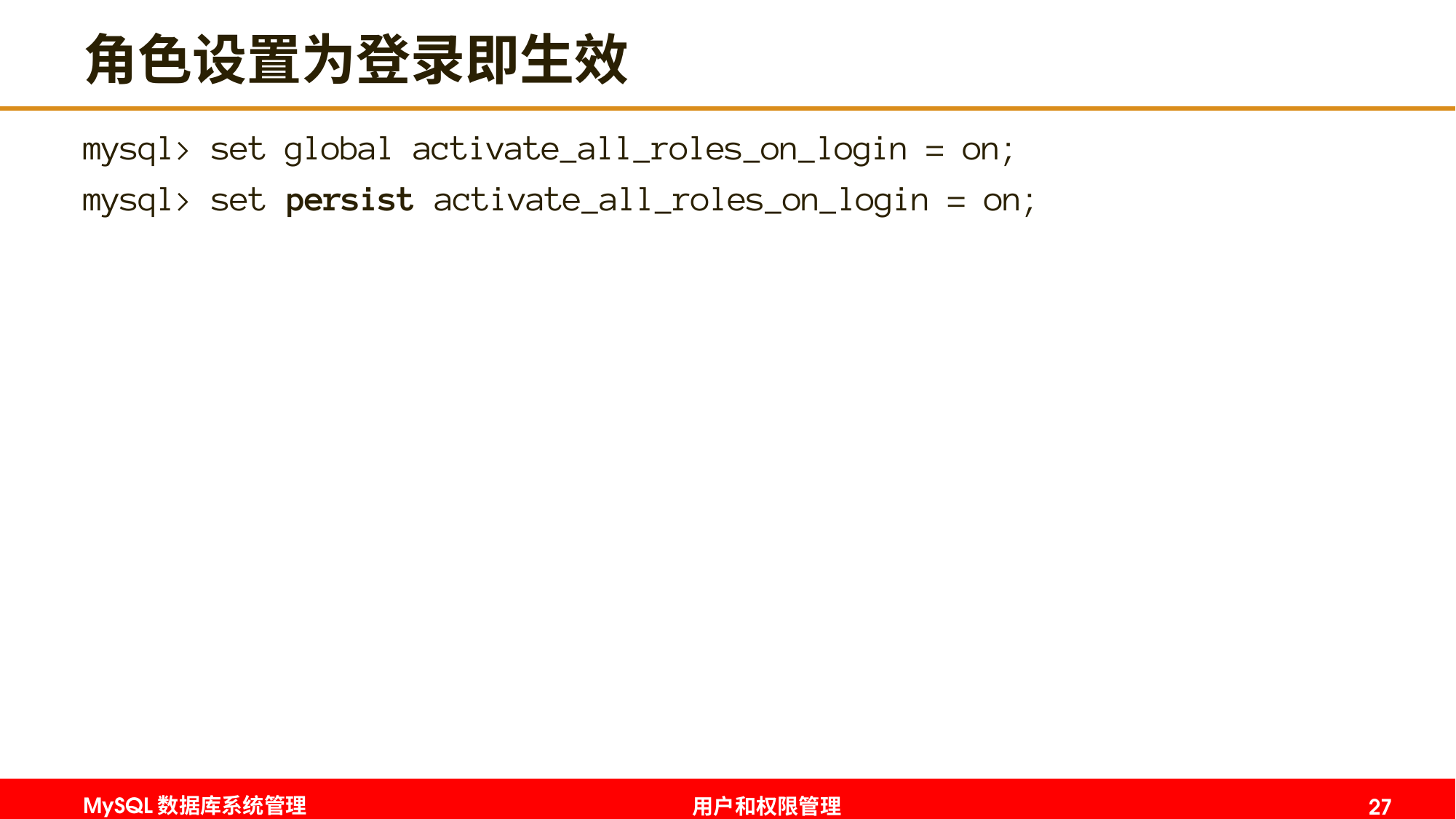

# 角色设置为登录即生效
mysql> set global activate_all_roles_on_login = on;
mysql> set persist activate_all_roles_on_login = on;